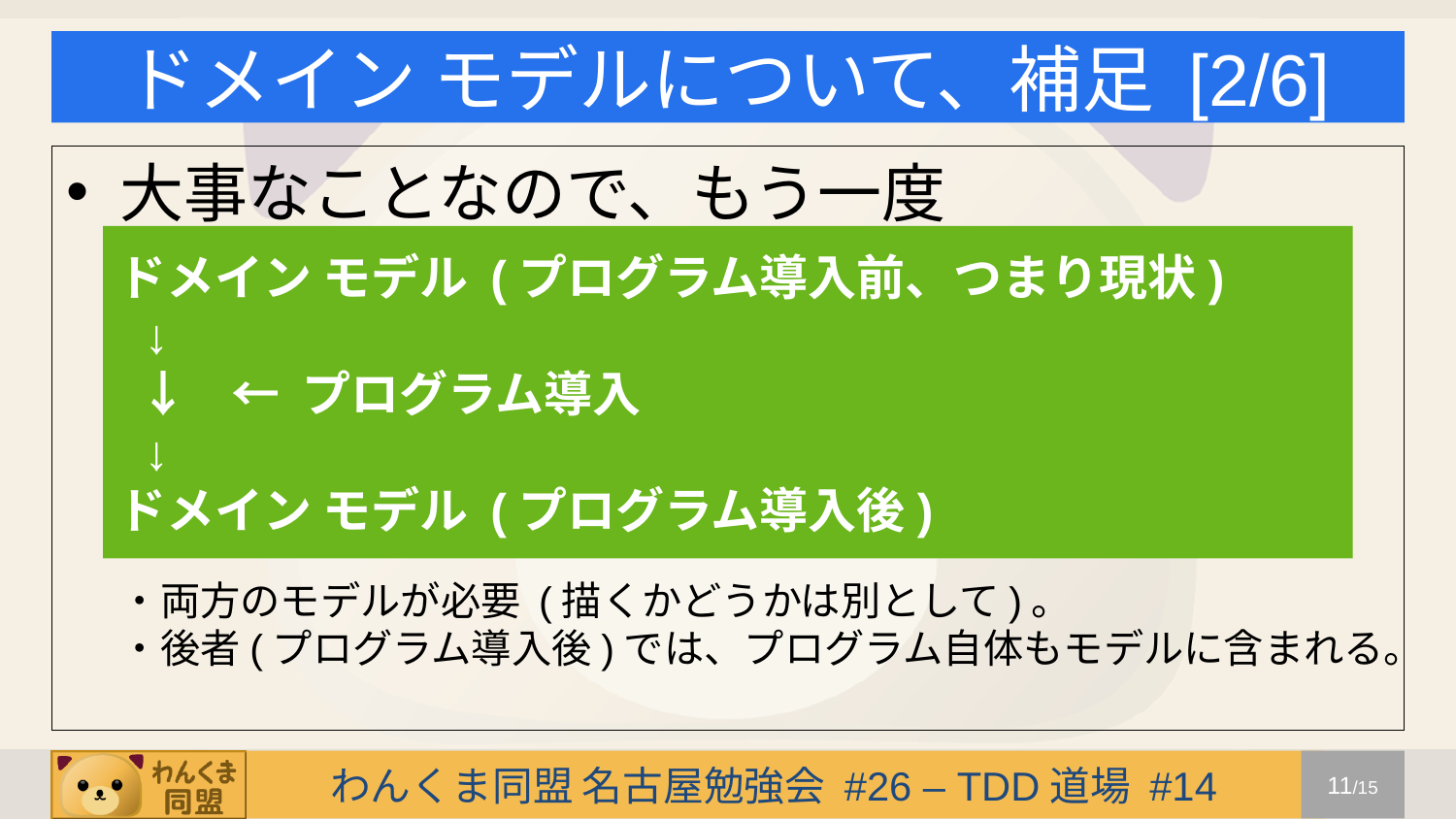

# ドメイン モデルについて、補足 [2/6]
大事なことなので、もう一度
・両方のモデルが必要 (描くかどうかは別として)。
・後者(プログラム導入後)では、プログラム自体もモデルに含まれる。
ドメイン モデル (プログラム導入前、つまり現状)
  ↓
  ↓    ← プログラム導入
  ↓
ドメイン モデル (プログラム導入後)